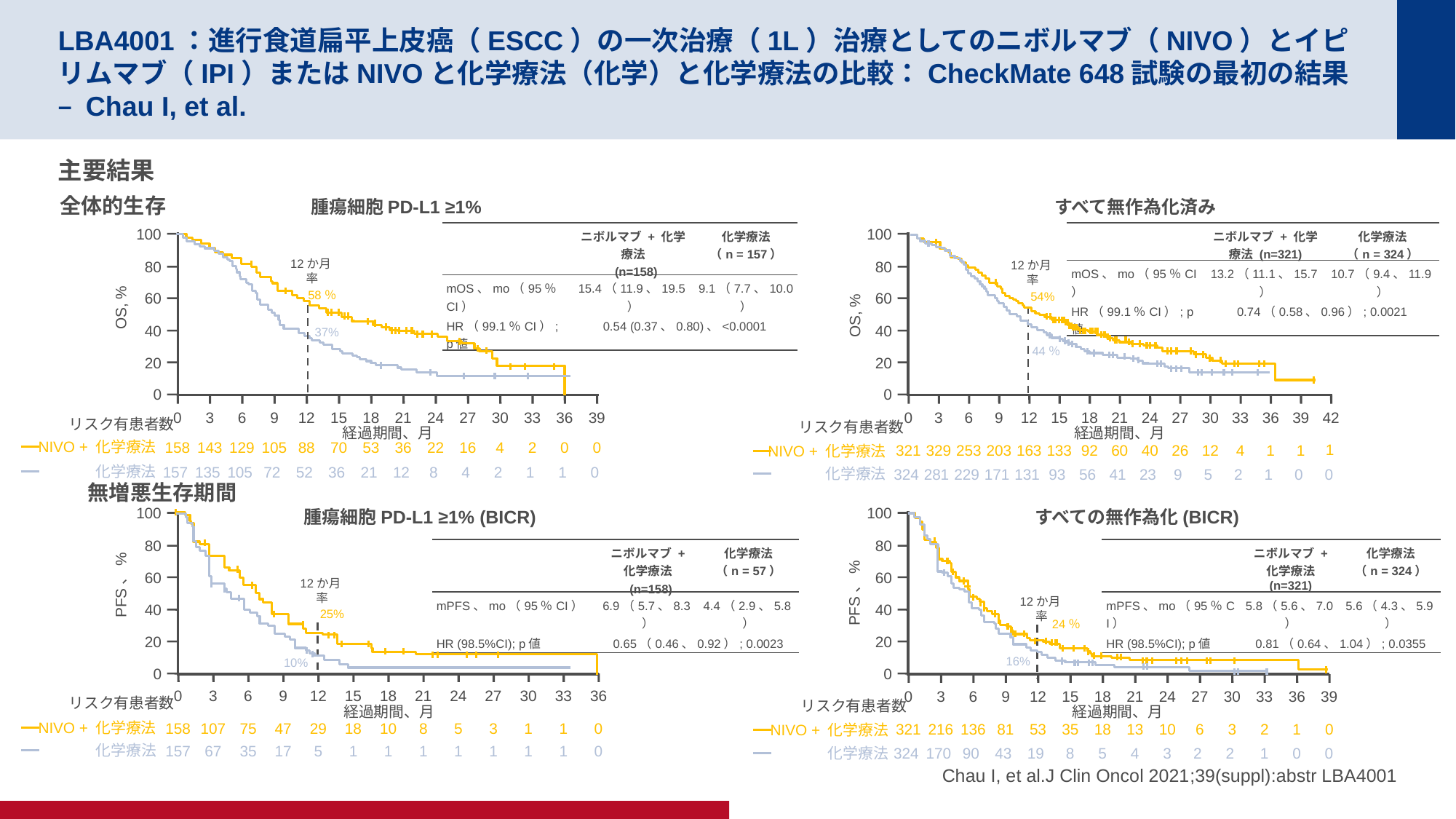

# LBA4001：進行食道扁平上皮癌（ESCC）の一次治療（1L）治療としてのニボルマブ（NIVO）とイピリムマブ（IPI）またはNIVOと化学療法（化学）と化学療法の比較：CheckMate 648試験の最初の結果 – Chau I, et al.
主要結果
全体的生存
腫瘍細胞PD-L1 ≥1%
すべて無作為化済み
100

80

60

40

20

0

100

80

60

40

20

0

0
3
6
9
12
15
18
21
24
27
30
33
36
39
42
経過期間、月
1
321
329
253
203
163
133
92
60
40
26
12
4
1
1

324
281
229
171
131
93
56
41
23
9
5
2
1
0
0
|  | ニボルマブ + 化学療法 (n=158) | 化学療法 （n = 157） |
| --- | --- | --- |
| mOS、mo（95％CI） | 15.4（11.9、19.5） | 9.1（7.7、10.0） |
| HR（99.1％CI）; p値 | 0.54 (0.37、0.80)、<0.0001 |  |
|  | ニボルマブ + 化学療法 (n=321) | 化学療法 （n = 324） |
| --- | --- | --- |
| mOS、mo（95％CI） | 13.2（11.1、15.7） | 10.7（9.4、11.9） |
| HR（99.1％CI）; p値 | 0.74（0.58、0.96）; 0.0021 |  |

12か月
率
12か月
率
54%
44％
58％
OS, %
OS, %
37%

0
3
6
9
12
15
18
21
24
27
30
33
36
39
リスク有患者数
リスク有患者数
経過期間、月
NIVO + 化学療法
158
143
129
105
88
70
53
36
22
16
4
2
0
0

NIVO + 化学療法
化学療法
157
135
105
72
52
36
21
12
8
4
2
1
1
0
化学療法
無増悪生存期間
100

80

60

40

20

0

100

80

60

40

20

0

腫瘍細胞PD-L1 ≥1% (BICR)
すべての無作為化(BICR)

|  | ニボルマブ + 化学療法 (n=158) | 化学療法 （n = 57） |
| --- | --- | --- |
| mPFS、mo（95％CI） | 6.9（5.7、8.3） | 4.4（2.9、5.8） |
| HR (98.5%CI); p値 | 0.65（0.46、0.92）; 0.0023 |  |
|  | ニボルマブ + 化学療法 (n=321) | 化学療法 （n = 324） |
| --- | --- | --- |
| mPFS、mo（95％CI） | 5.8（5.6、7.0） | 5.6（4.3、5.9） |
| HR (98.5%CI); p値 | 0.81（0.64、1.04）; 0.0355 |  |
12か月
率
PFS、%
PFS、%
12か月
率
24％
16%
25%
10%

0
3
6
9
12
15
18
21
24
27
30
33
36

0
3
6
9
12
15
18
21
24
27
30
33
36
39
経過期間、月
321
216
136
81
53
35
18
13
10
6
3
2
1
0

324
170
90
43
19
 8
 5
 4
 3
2
2
 1
 0
 0
リスク有患者数
NIVO + 化学療法
化学療法
リスク有患者数
NIVO + 化学療法
化学療法
経過期間、月
158
107
75
47
29
18
10
8
5
3
1
1
0

Chau I, et al.J Clin Oncol 2021;39(suppl):abstr LBA4001
157
67
35
17
5
1
1
1
1
1
1
1
0